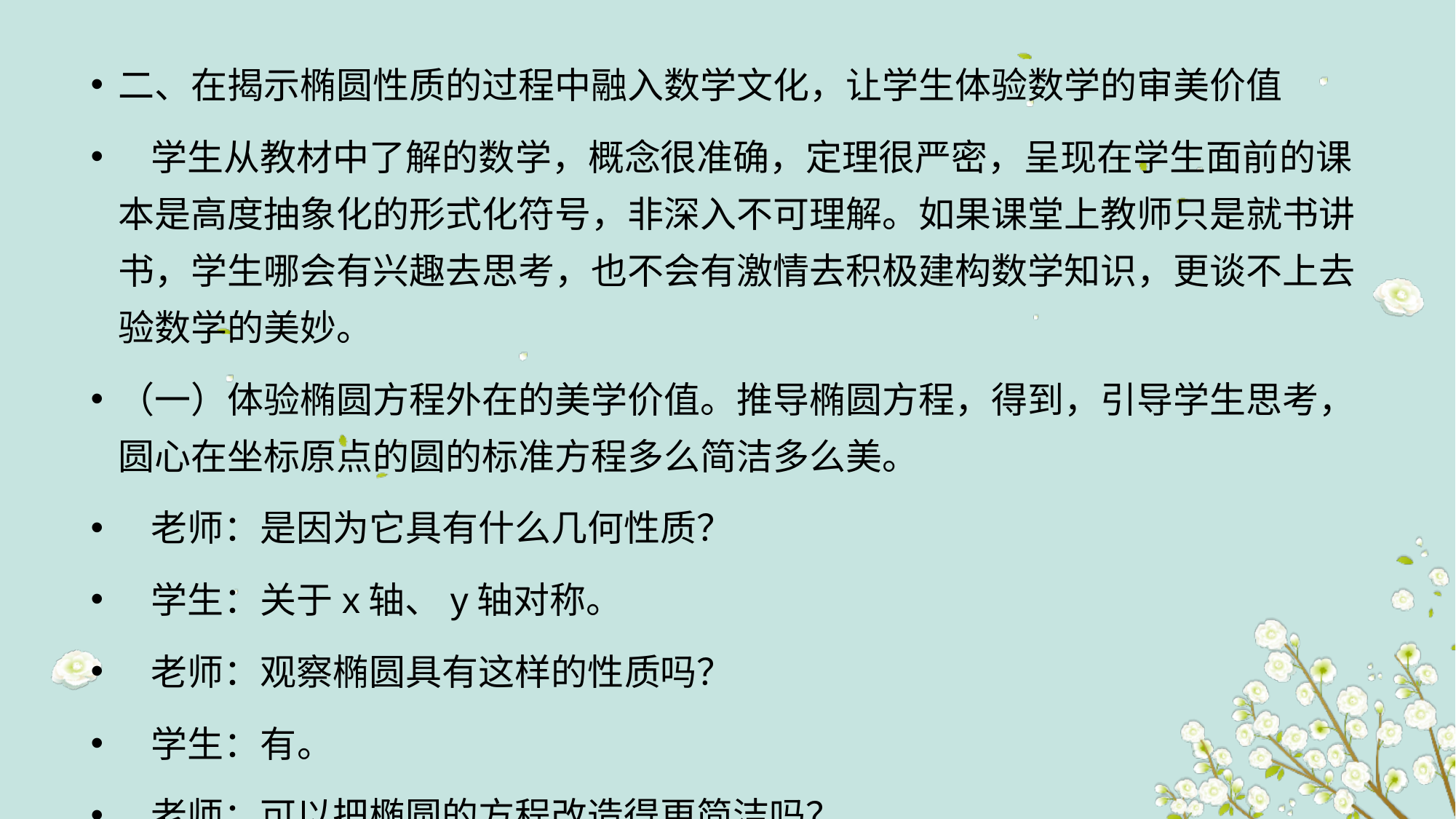

二、在揭示椭圆性质的过程中融入数学文化，让学生体验数学的审美价值
   学生从教材中了解的数学，概念很准确，定理很严密，呈现在学生面前的课本是高度抽象化的形式化符号，非深入不可理解。如果课堂上教师只是就书讲书，学生哪会有兴趣去思考，也不会有激情去积极建构数学知识，更谈不上去验数学的美妙。
（一）体验椭圆方程外在的美学价值。推导椭圆方程，得到，引导学生思考， 圆心在坐标原点的圆的标准方程多么简洁多么美。
   老师：是因为它具有什么几何性质？
   学生：关于x轴、y轴对称。
   老师：观察椭圆具有这样的性质吗？
   学生：有。
   老师：可以把椭圆的方程改造得更简洁吗？